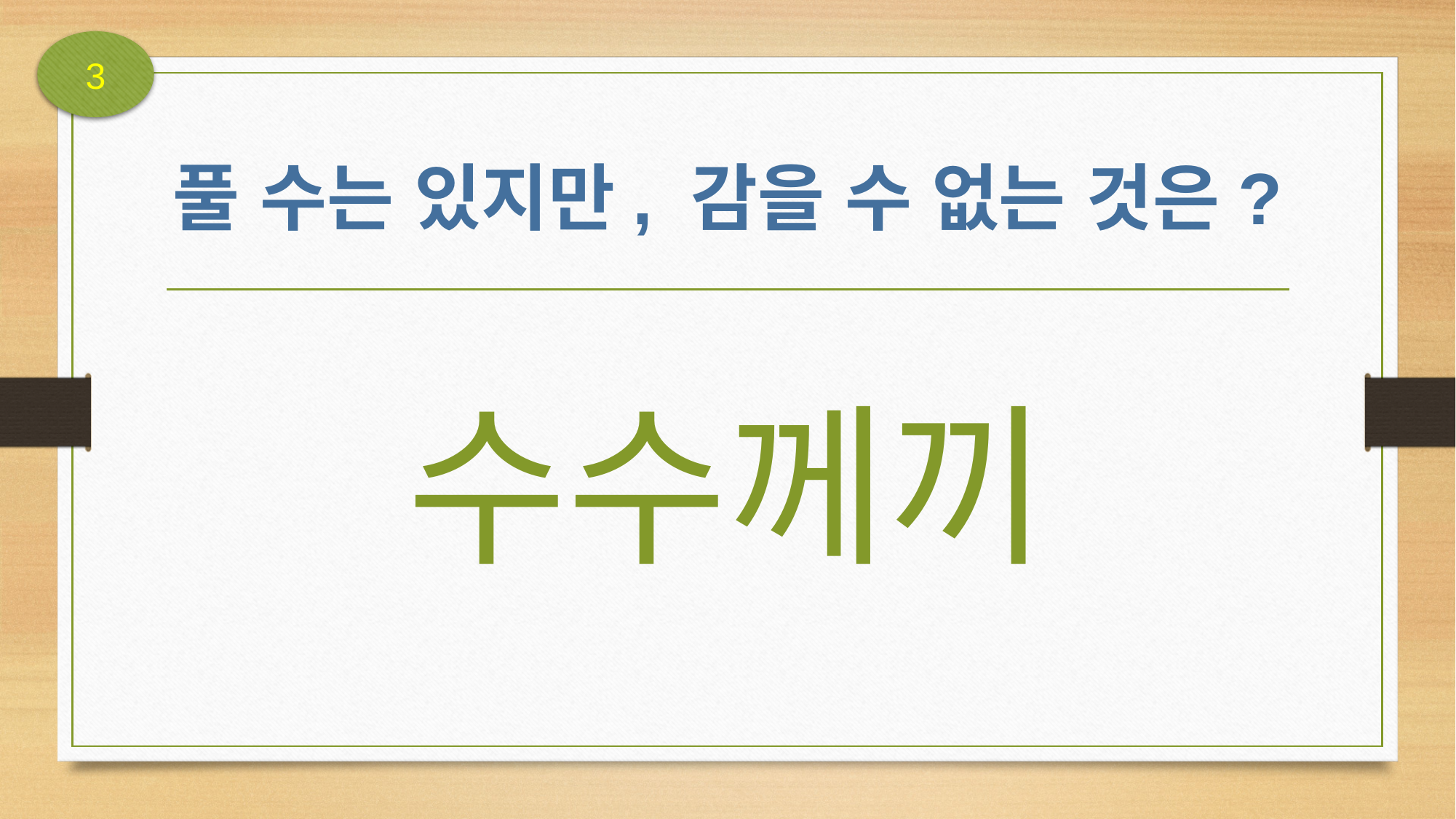

3
# 풀 수는 있지만, 감을 수 없는 것은?
수수께끼